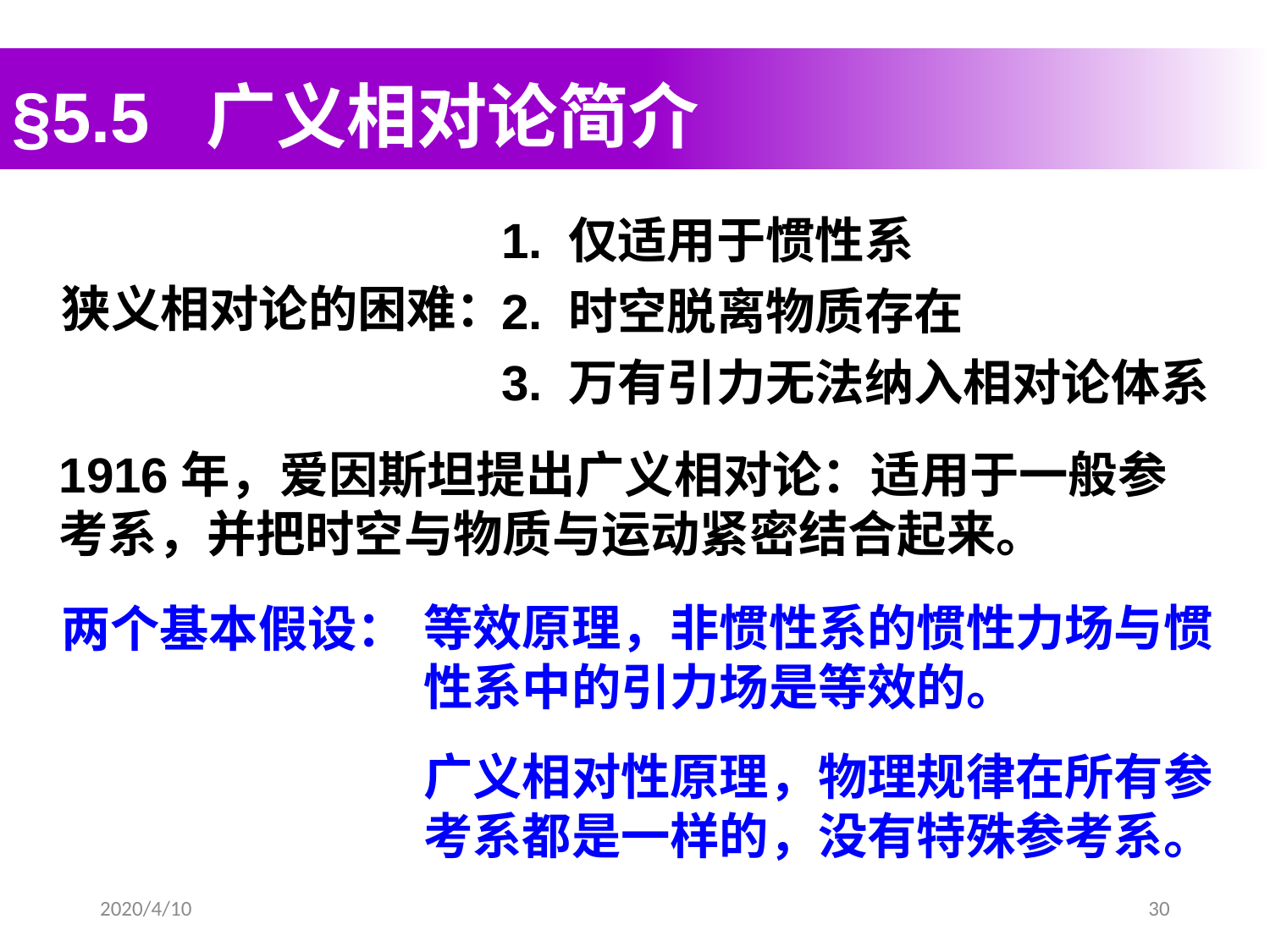

§5.5  广义相对论简介
1. 仅适用于惯性系
2. 时空脱离物质存在
3. 万有引力无法纳入相对论体系
狭义相对论的困难：
1916年，爱因斯坦提出广义相对论：适用于一般参考系，并把时空与物质与运动紧密结合起来。
等效原理，非惯性系的惯性力场与惯性系中的引力场是等效的。
两个基本假设：
广义相对性原理，物理规律在所有参考系都是一样的，没有特殊参考系。
2020/4/10
30